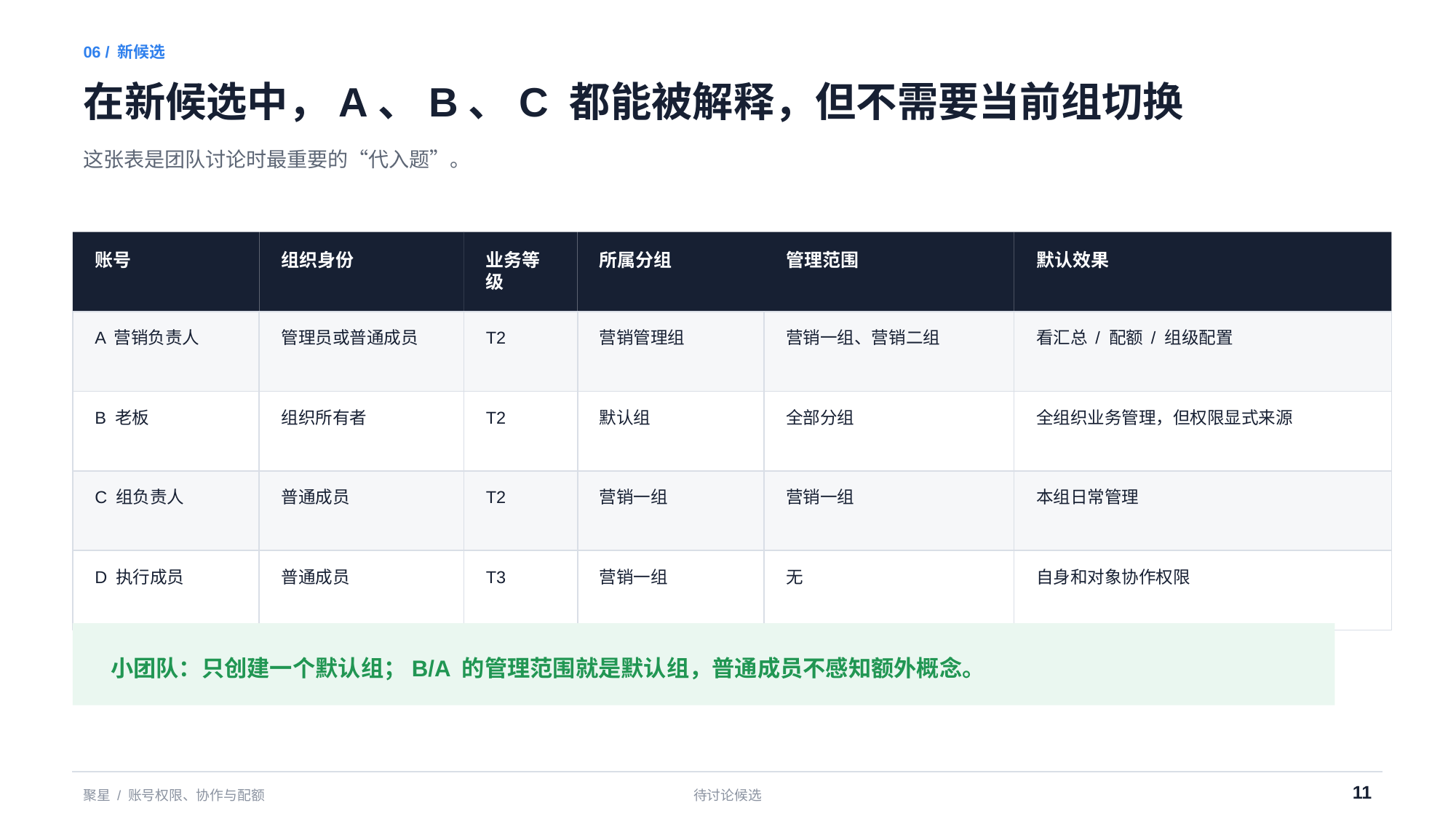

06 / 新候选
在新候选中，A、B、C 都能被解释，但不需要当前组切换
这张表是团队讨论时最重要的“代入题”。

账号
组织身份
业务等级
所属分组
管理范围
默认效果

A 营销负责人
管理员或普通成员
T2
营销管理组
营销一组、营销二组
看汇总 / 配额 / 组级配置

B 老板
组织所有者
T2
默认组
全部分组
全组织业务管理，但权限显式来源

C 组负责人
普通成员
T2
营销一组
营销一组
本组日常管理

D 执行成员
普通成员
T3
营销一组
无
自身和对象协作权限

小团队：只创建一个默认组；B/A 的管理范围就是默认组，普通成员不感知额外概念。

11
聚星 / 账号权限、协作与配额
待讨论候选